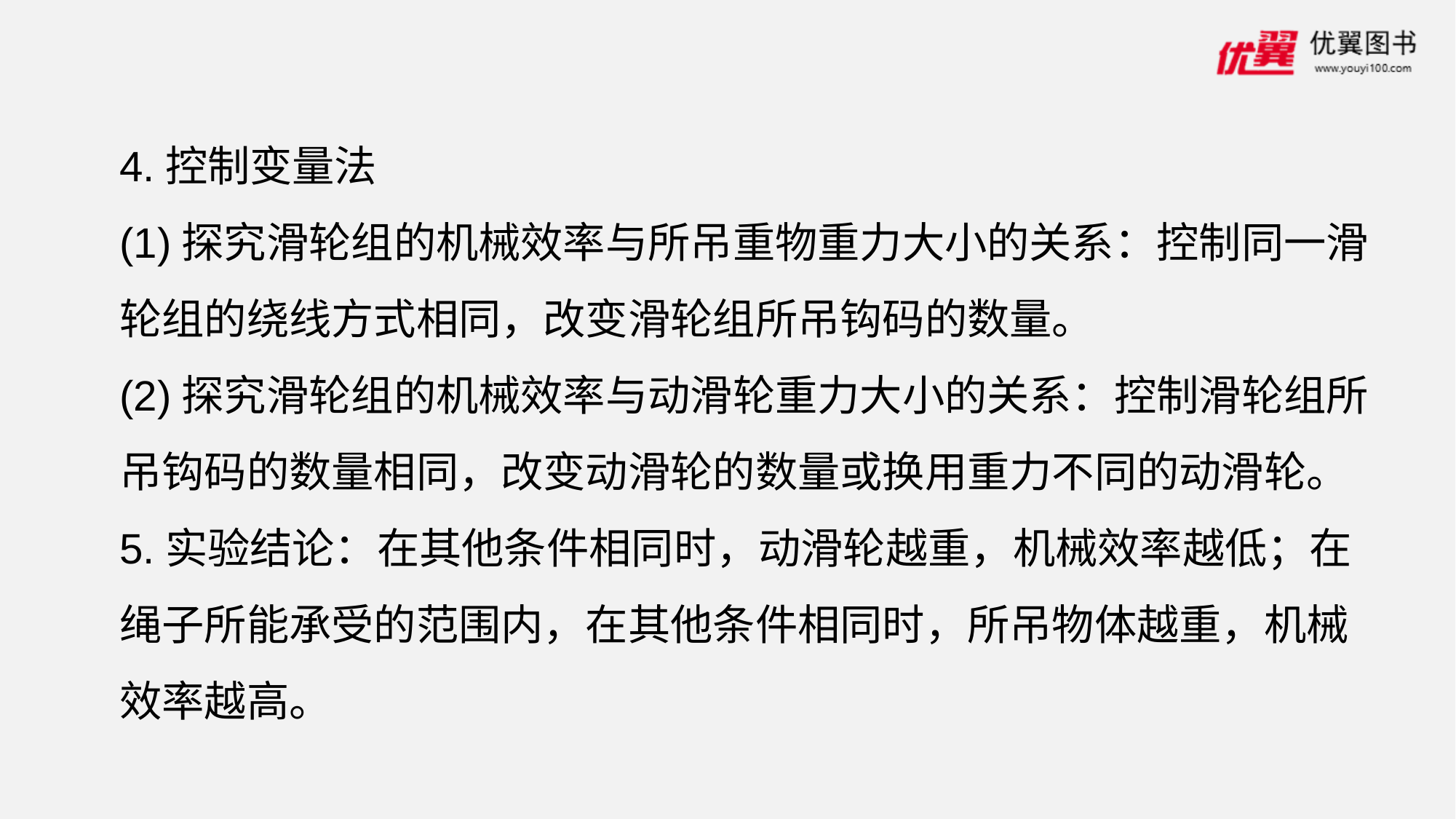

4.控制变量法
(1)探究滑轮组的机械效率与所吊重物重力大小的关系：控制同一滑轮组的绕线方式相同，改变滑轮组所吊钩码的数量。
(2)探究滑轮组的机械效率与动滑轮重力大小的关系：控制滑轮组所吊钩码的数量相同，改变动滑轮的数量或换用重力不同的动滑轮。
5.实验结论：在其他条件相同时，动滑轮越重，机械效率越低；在绳子所能承受的范围内，在其他条件相同时，所吊物体越重，机械效率越高。